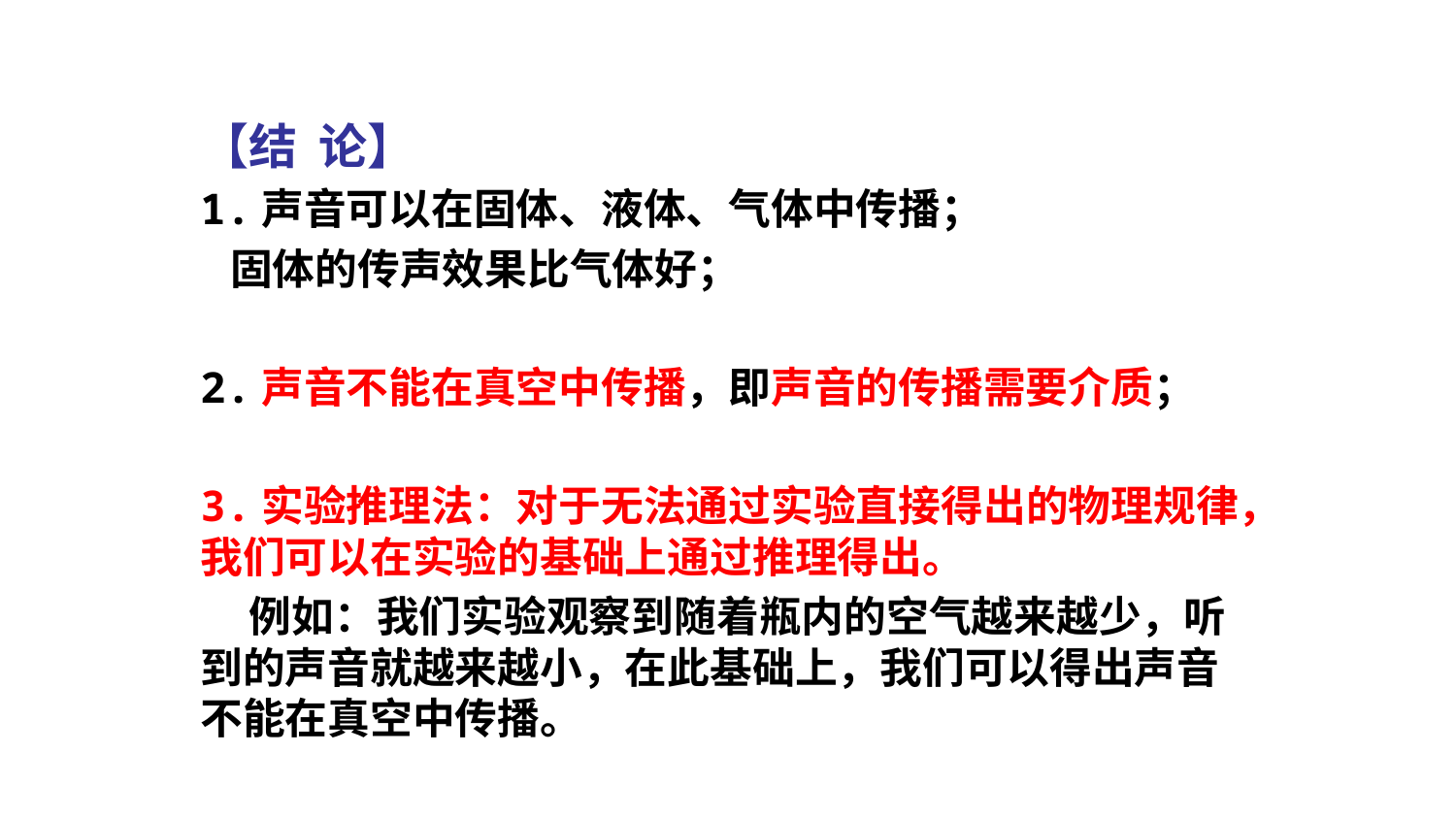

【结  论】
1.声音可以在固体、液体、气体中传播；
  固体的传声效果比气体好；

2.声音不能在真空中传播，即声音的传播需要介质；

3.实验推理法：对于无法通过实验直接得出的物理规律，我们可以在实验的基础上通过推理得出。
    例如：我们实验观察到随着瓶内的空气越来越少，听到的声音就越来越小，在此基础上，我们可以得出声音不能在真空中传播。